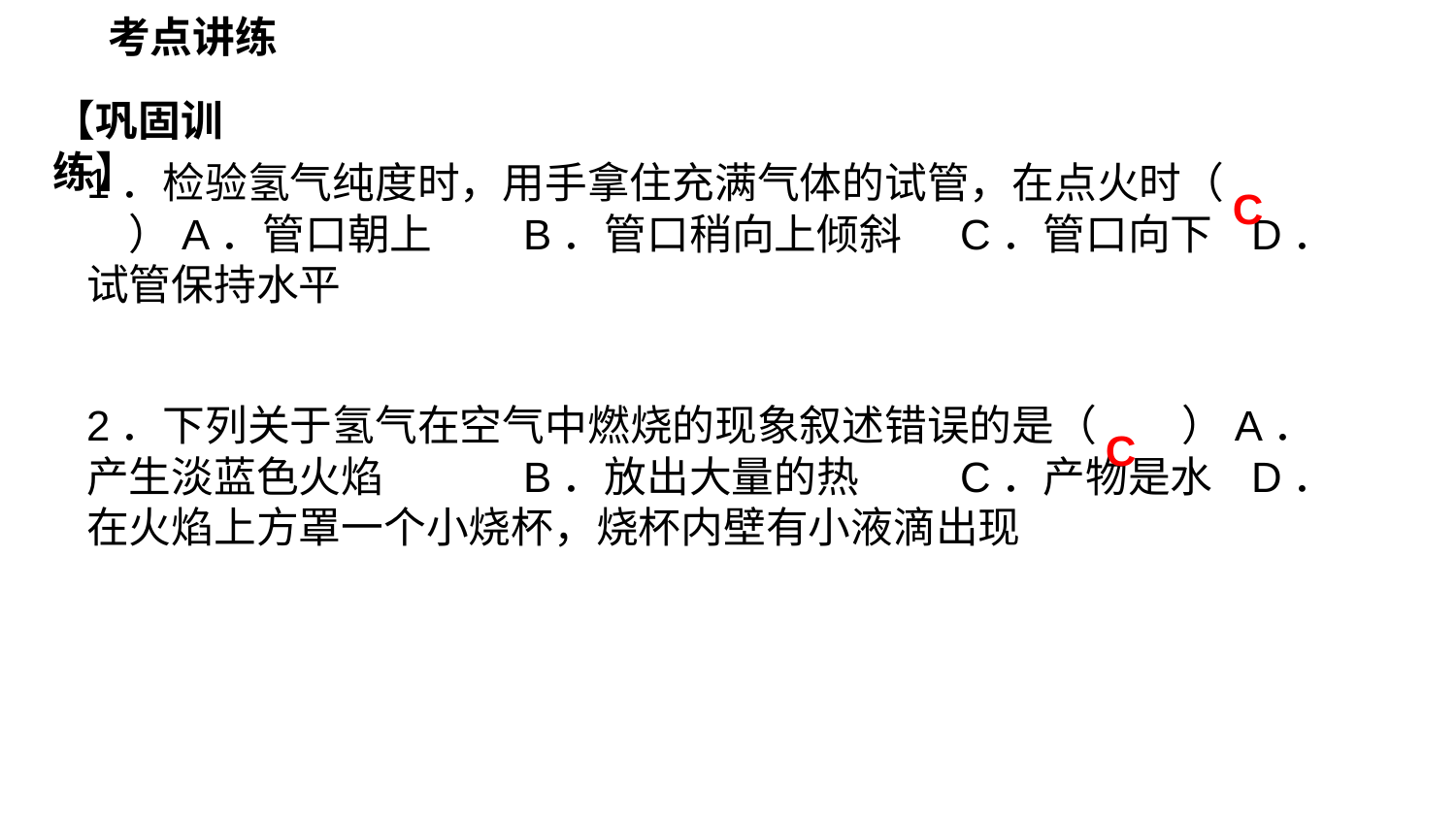

考点讲练
【巩固训练】
C
1．检验氢气纯度时，用手拿住充满气体的试管，在点火时（　　）A．管口朝上	B．管口稍向上倾斜	C．管口向下	D．试管保持水平

C
2．下列关于氢气在空气中燃烧的现象叙述错误的是（　　）A．产生淡蓝色火焰	B．放出大量的热	C．产物是水	D．在火焰上方罩一个小烧杯，烧杯内壁有小液滴出现